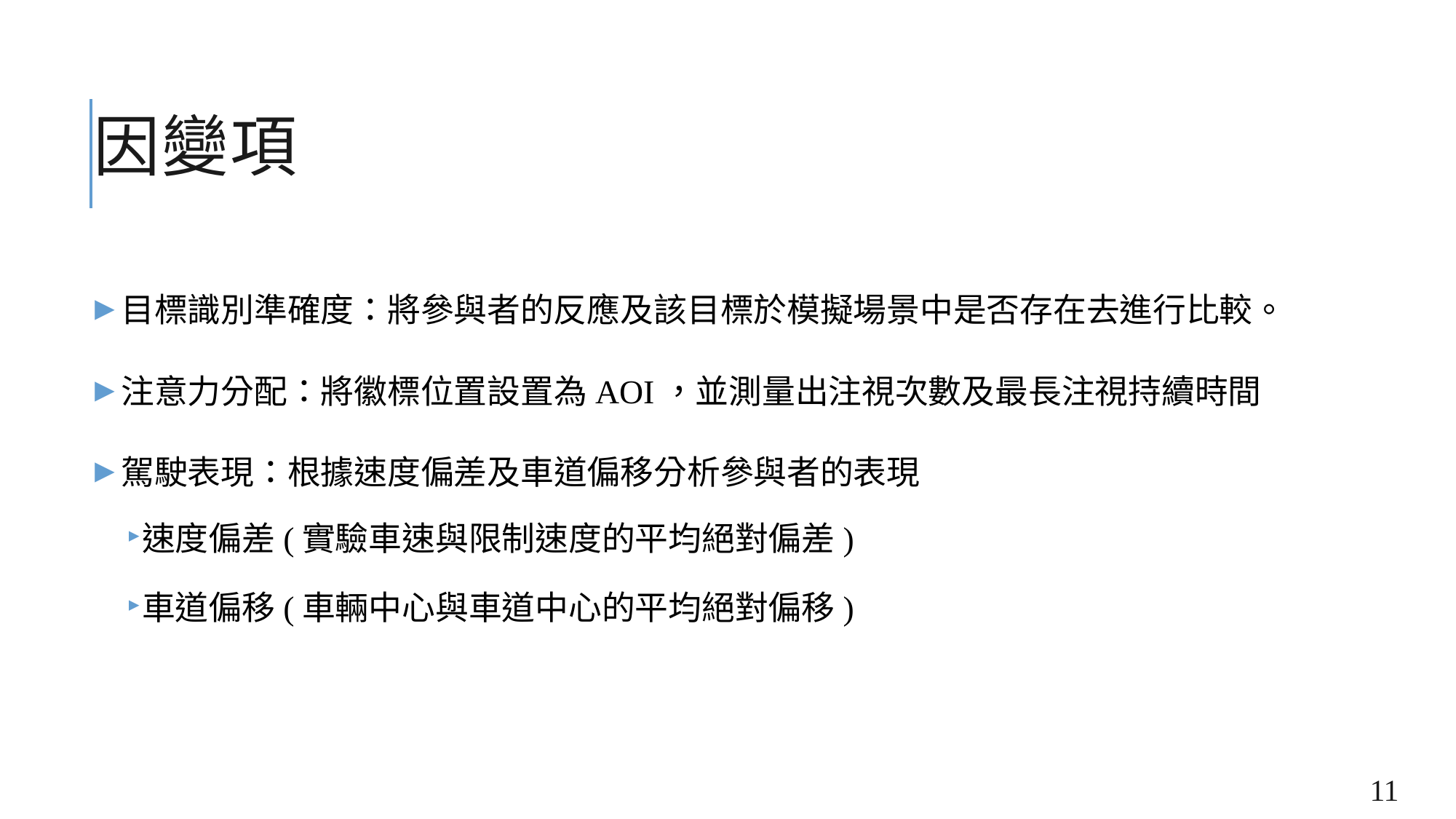

# 因變項
目標識別準確度：將參與者的反應及該目標於模擬場景中是否存在去進行比較。
注意力分配：將徽標位置設置為AOI，並測量出注視次數及最長注視持續時間
駕駛表現：根據速度偏差及車道偏移分析參與者的表現
速度偏差(實驗車速與限制速度的平均絕對偏差)
車道偏移(車輛中心與車道中心的平均絕對偏移)

11